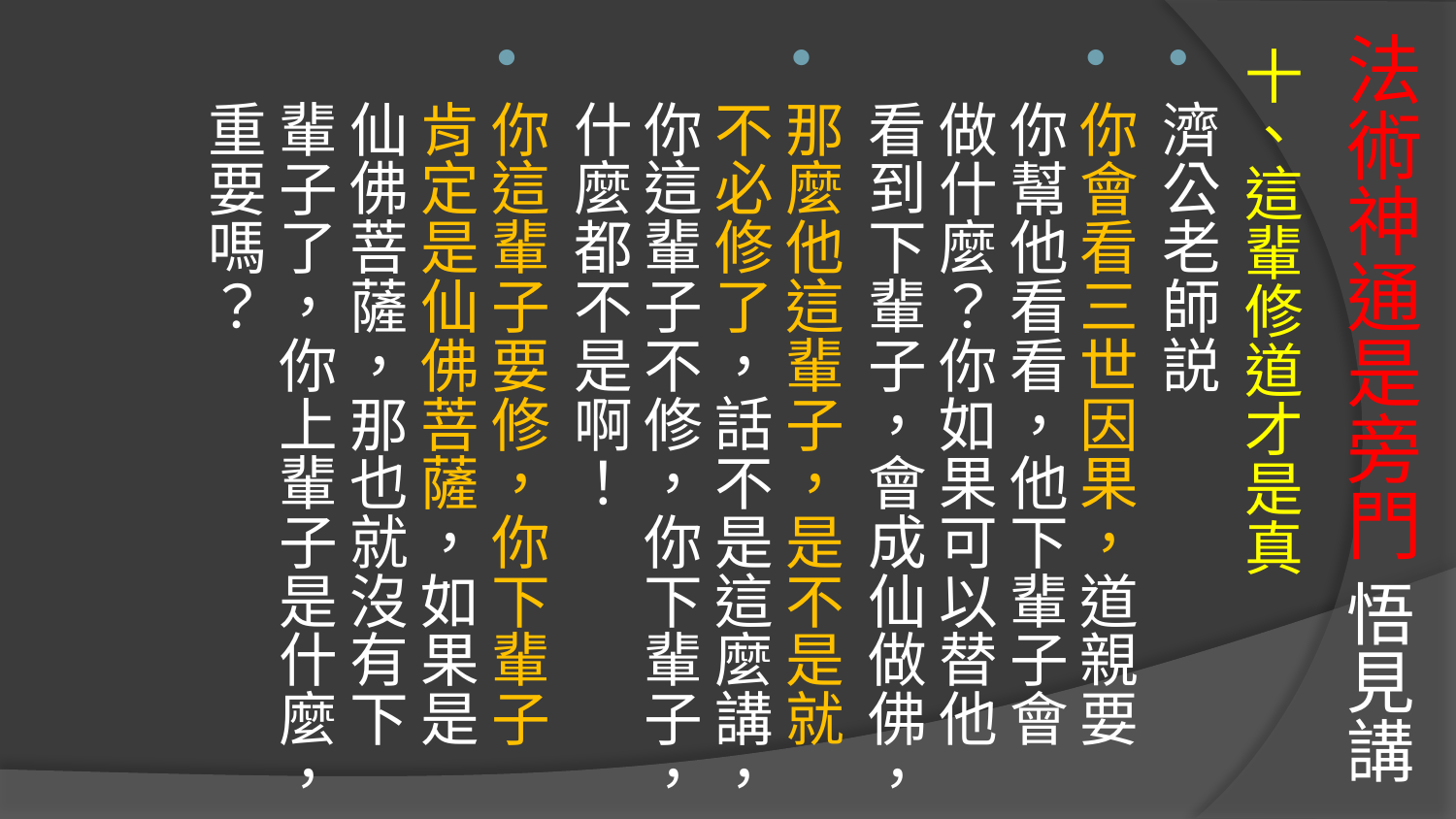

# 法術神通是旁門 悟見講
十、這輩修道才是真
濟公老師説
你會看三世因果，道親要你幫他看看，他下輩子會做什麼？你如果可以替他看到下輩子，會成仙做佛，
那麼他這輩子，是不是就不必修了，話不是這麼講，你這輩子不修，你下輩子，什麼都不是啊！
你這輩子要修，你下輩子肯定是仙佛菩薩，如果是仙佛菩薩，那也就沒有下輩子了，你上輩子是什麼，重要嗎？